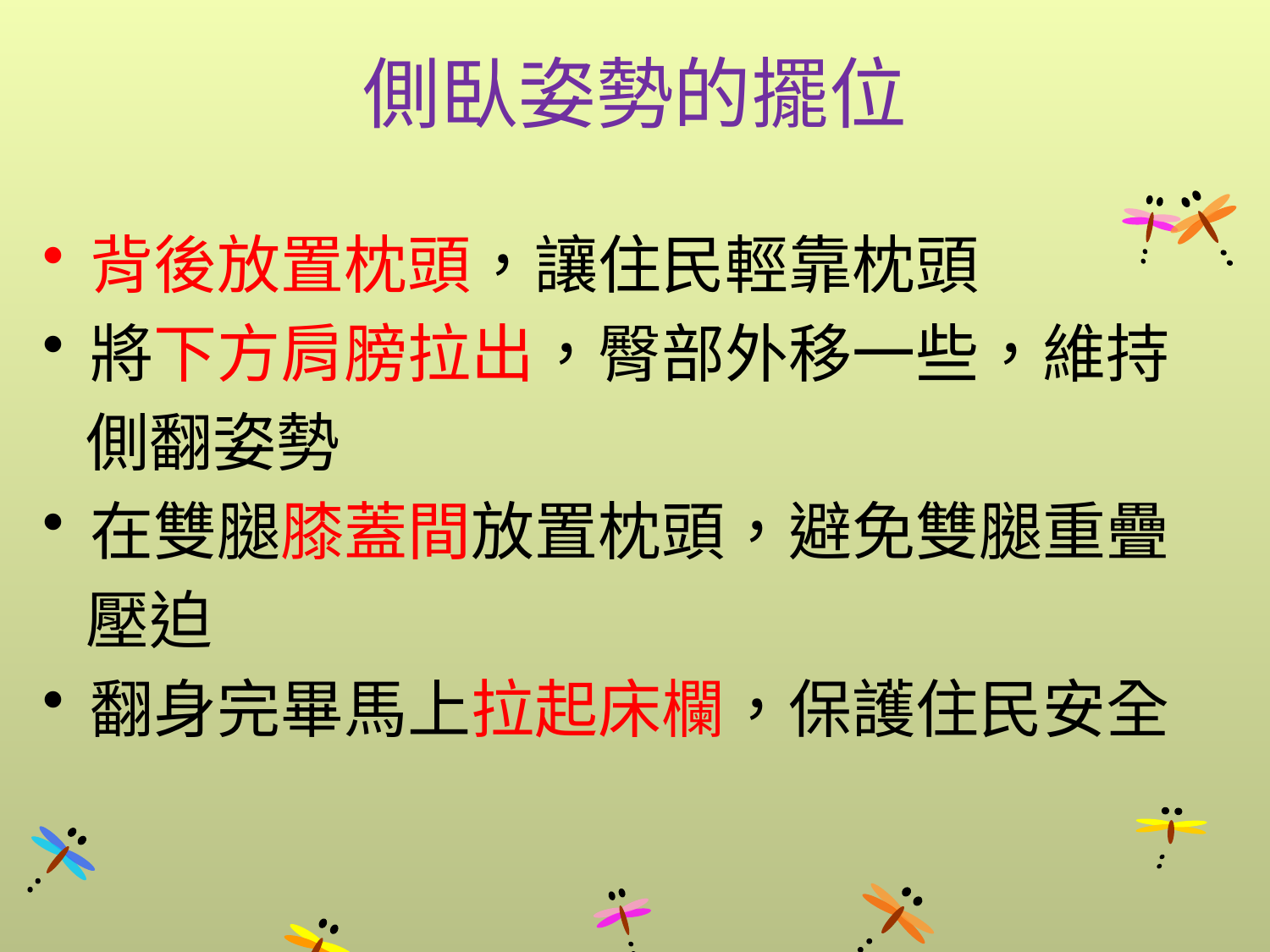

# 側臥姿勢的擺位
背後放置枕頭，讓住民輕靠枕頭
將下方肩膀拉出，臀部外移一些，維持
  側翻姿勢
在雙腿膝蓋間放置枕頭，避免雙腿重疊
  壓迫
翻身完畢馬上拉起床欄，保護住民安全